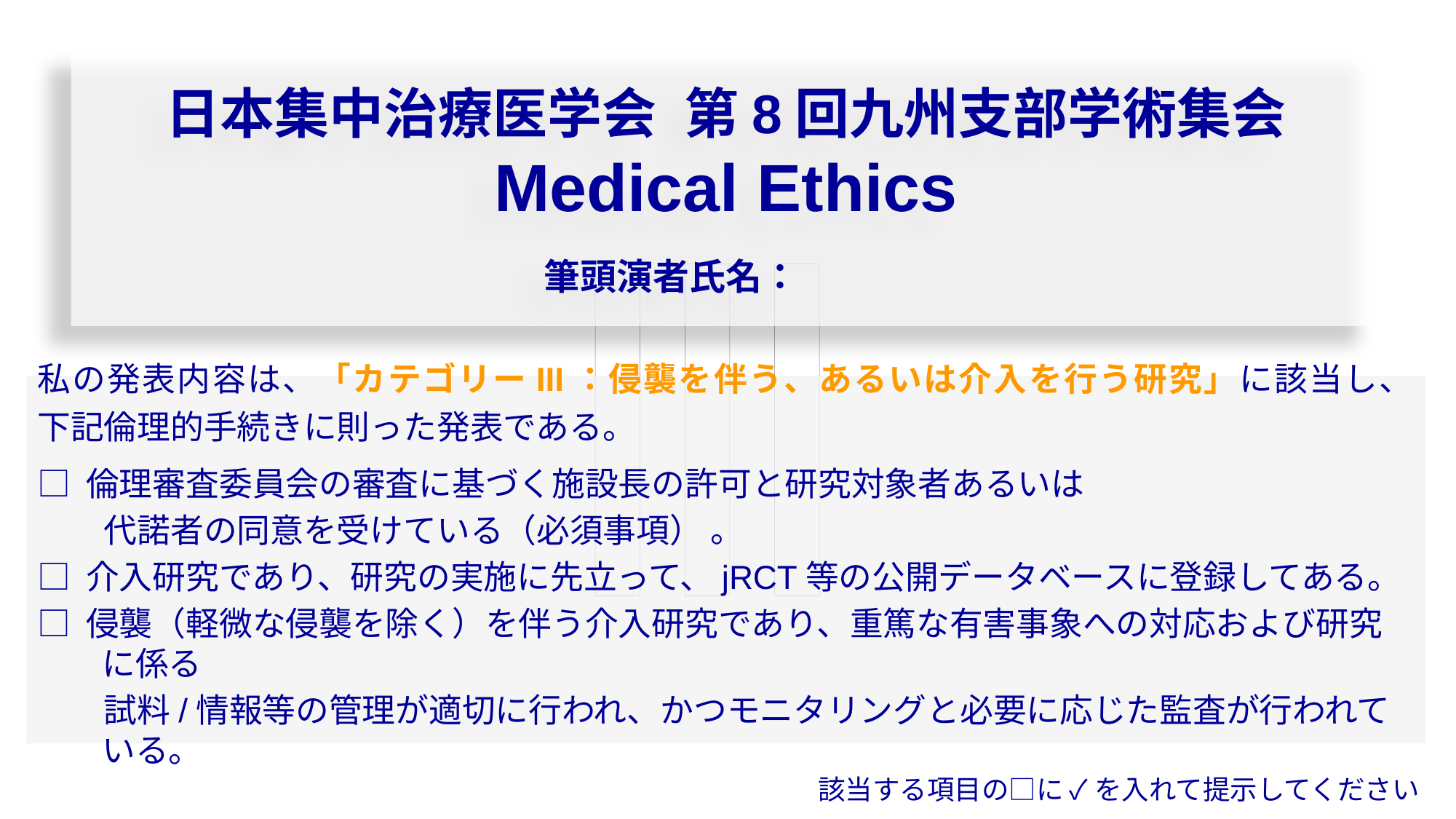

日本集中治療医学会 第8回九州支部学術集会
Medical Ethics
　
筆頭演者氏名：
Ⅲ
私の発表内容は、「カテゴリーIII：侵襲を伴う、あるいは介入を行う研究」に該当し、
下記倫理的手続きに則った発表である。

□ 倫理審査委員会の審査に基づく施設長の許可と研究対象者あるいは
　　代諾者の同意を受けている（必須事項） 。
□ 介入研究であり、研究の実施に先立って、jRCT等の公開データベースに登録してある。
□ 侵襲（軽微な侵襲を除く）を伴う介入研究であり、重篤な有害事象への対応および研究に係る
　　試料/情報等の管理が適切に行われ、かつモニタリングと必要に応じた監査が行われている。
該当する項目の□に ✓ を入れて提示してください